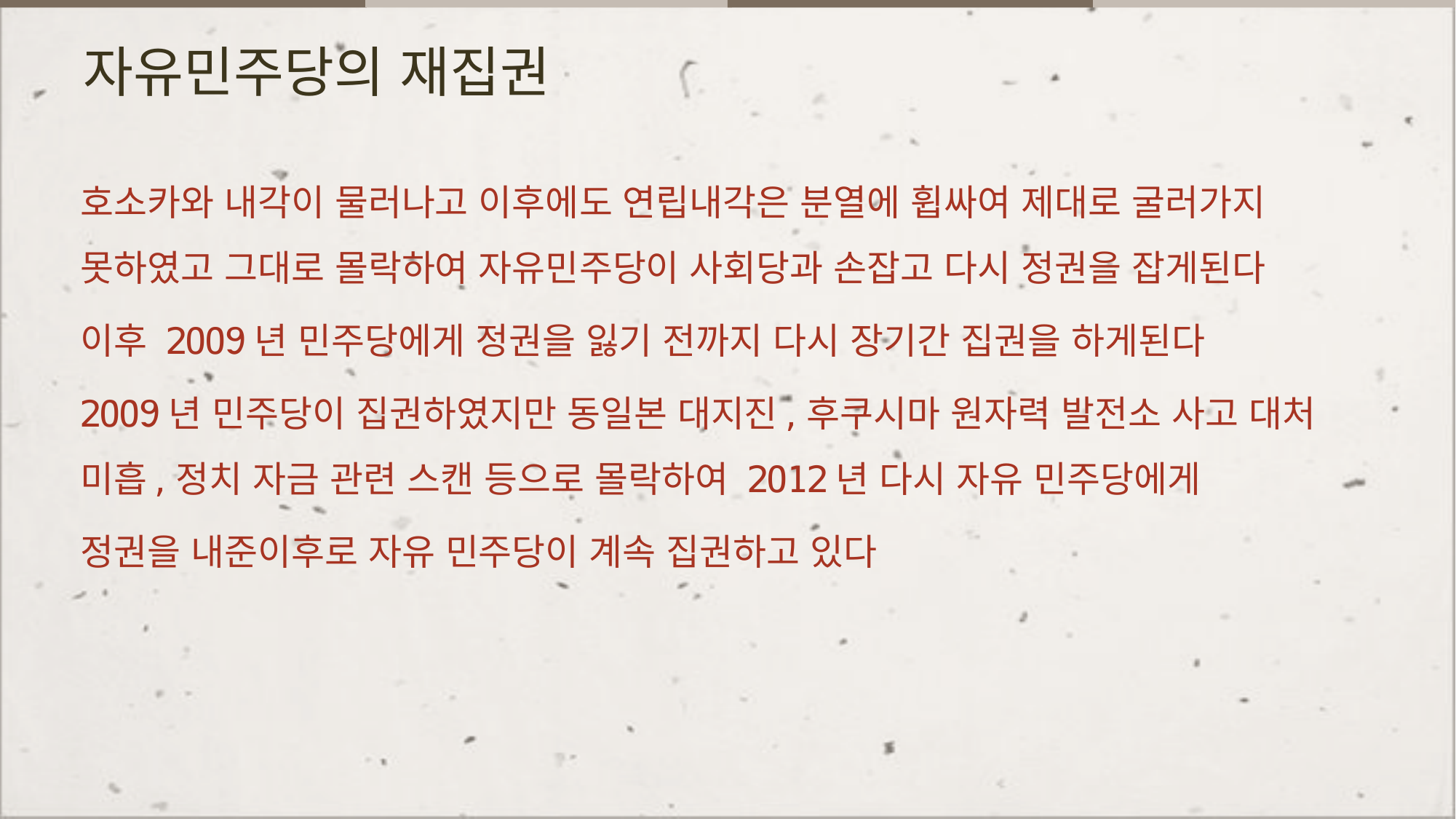

# 자유민주당의 재집권
호소카와 내각이 물러나고 이후에도 연립내각은 분열에 휩싸여 제대로 굴러가지 못하였고 그대로 몰락하여 자유민주당이 사회당과 손잡고 다시 정권을 잡게된다
이후 2009년 민주당에게 정권을 잃기 전까지 다시 장기간 집권을 하게된다
2009년 민주당이 집권하였지만 동일본 대지진,후쿠시마 원자력 발전소 사고 대처 미흡,정치 자금 관련 스캔 등으로 몰락하여 2012년 다시 자유 민주당에게
정권을 내준이후로 자유 민주당이 계속 집권하고 있다